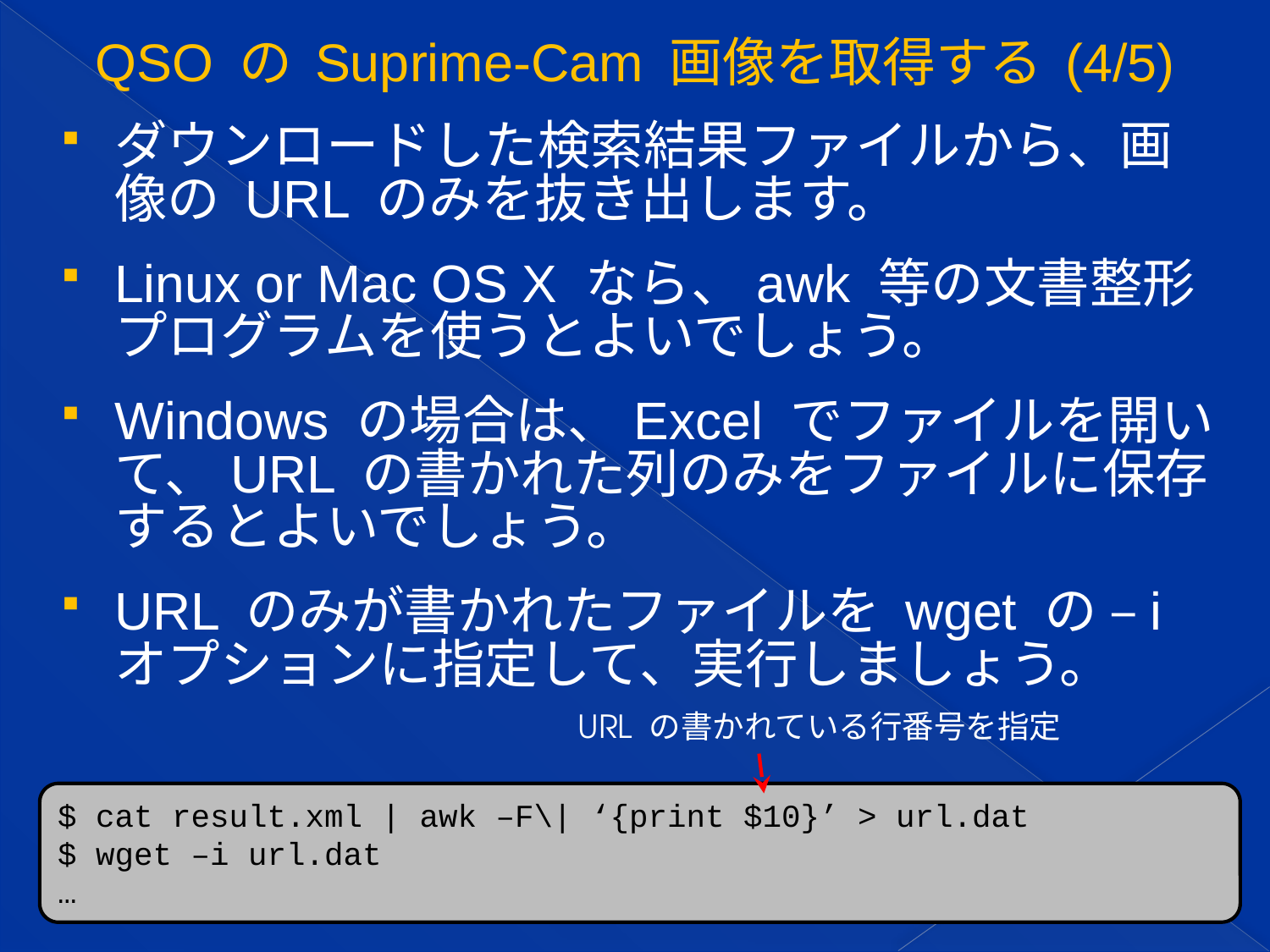

# QSO の Suprime-Cam 画像を取得する (4/5)
ダウンロードした検索結果ファイルから、画像の URL のみを抜き出します。
Linux or Mac OS X なら、awk 等の文書整形プログラムを使うとよいでしょう。
Windows の場合は、Excel でファイルを開いて、URL の書かれた列のみをファイルに保存するとよいでしょう。
URL のみが書かれたファイルを wget の –i オプションに指定して、実行しましょう。
URL の書かれている行番号を指定
$ cat result.xml | awk –F\| ‘{print $10}’ > url.dat
$ wget –i url.dat
…